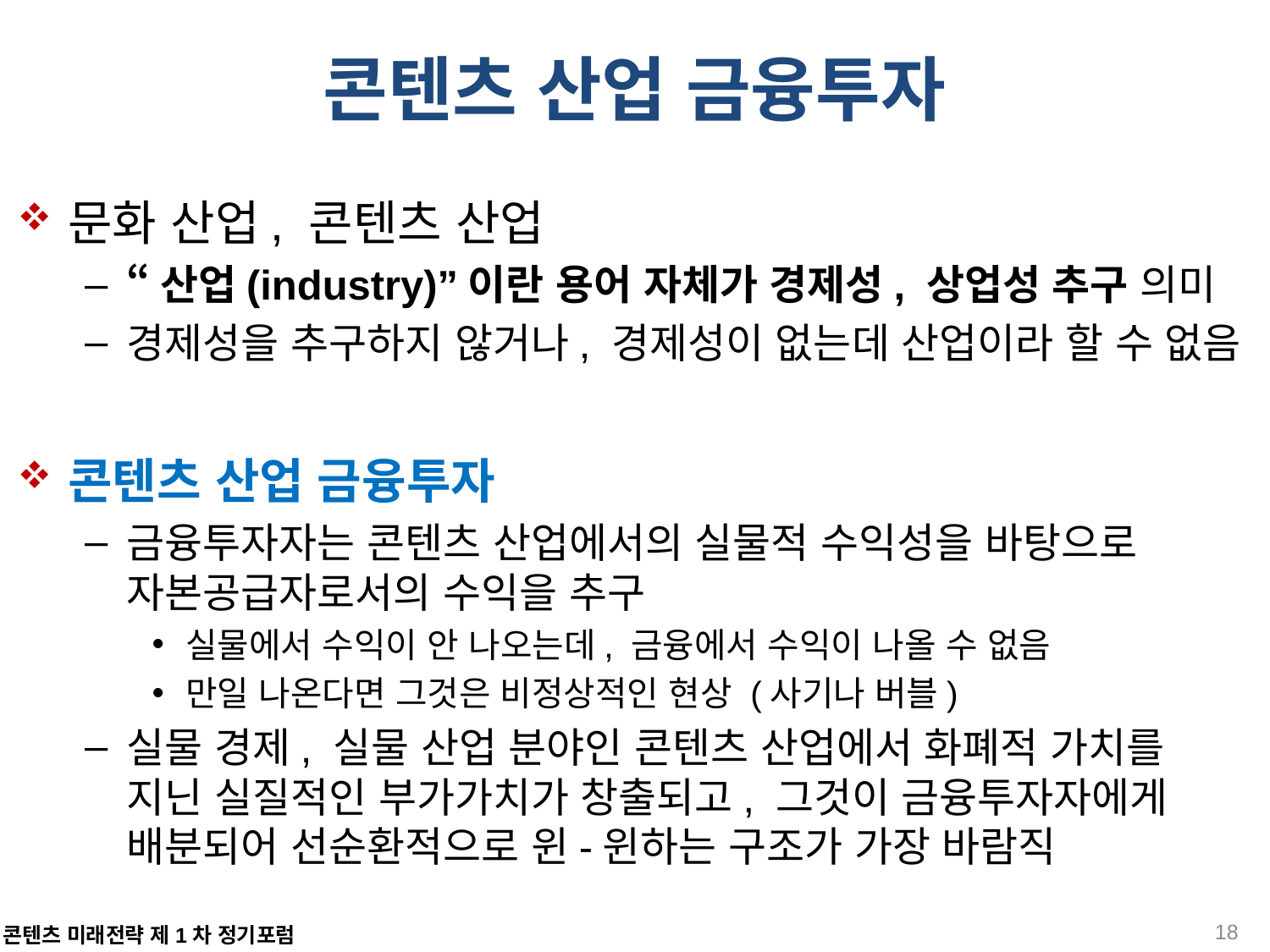

# 콘텐츠 산업 금융투자
문화 산업, 콘텐츠 산업
“산업(industry)”이란 용어 자체가 경제성, 상업성 추구 의미
경제성을 추구하지 않거나, 경제성이 없는데 산업이라 할 수 없음

콘텐츠 산업 금융투자
금융투자자는 콘텐츠 산업에서의 실물적 수익성을 바탕으로 자본공급자로서의 수익을 추구
실물에서 수익이 안 나오는데, 금융에서 수익이 나올 수 없음
만일 나온다면 그것은 비정상적인 현상 (사기나 버블)
실물 경제, 실물 산업 분야인 콘텐츠 산업에서 화폐적 가치를 지닌 실질적인 부가가치가 창출되고, 그것이 금융투자자에게 배분되어 선순환적으로 윈-윈하는 구조가 가장 바람직
18